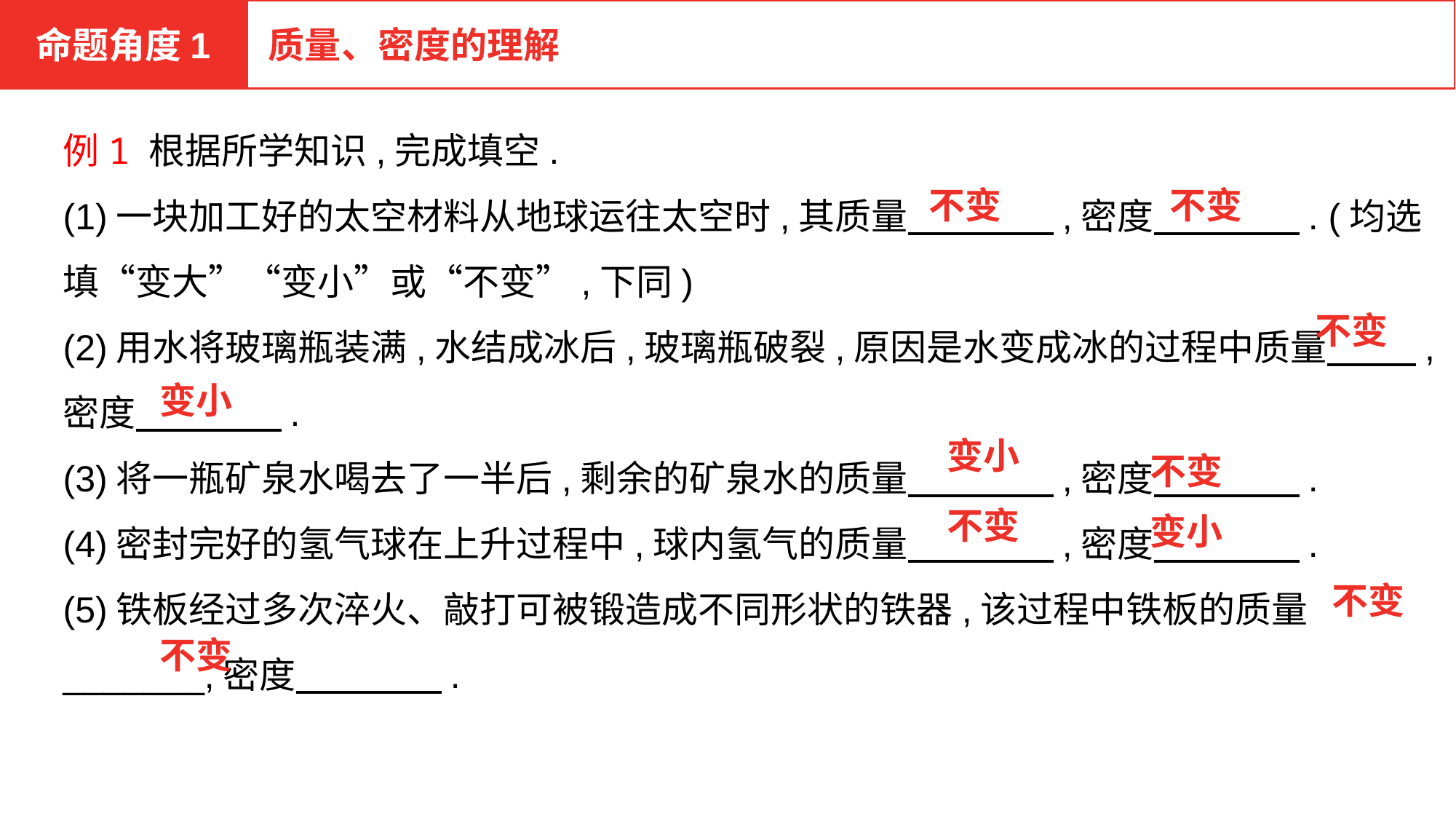

命题角度1
质量、密度的理解
例1 根据所学知识,完成填空.
(1)一块加工好的太空材料从地球运往太空时,其质量　　　　,密度　　　　. (均选填“变大”“变小”或“不变”,下同)
(2)用水将玻璃瓶装满,水结成冰后,玻璃瓶破裂,原因是水变成冰的过程中质量  　　,
密度　　　　.
(3)将一瓶矿泉水喝去了一半后,剩余的矿泉水的质量　　　　,密度　　　　.
(4)密封完好的氢气球在上升过程中,球内氢气的质量　　　　,密度　　　　.
(5)铁板经过多次淬火、敲打可被锻造成不同形状的铁器,该过程中铁板的质量_______,密度　　　　.
不变
不变
不变
变小
变小
不变

不变
变小

不变
不变